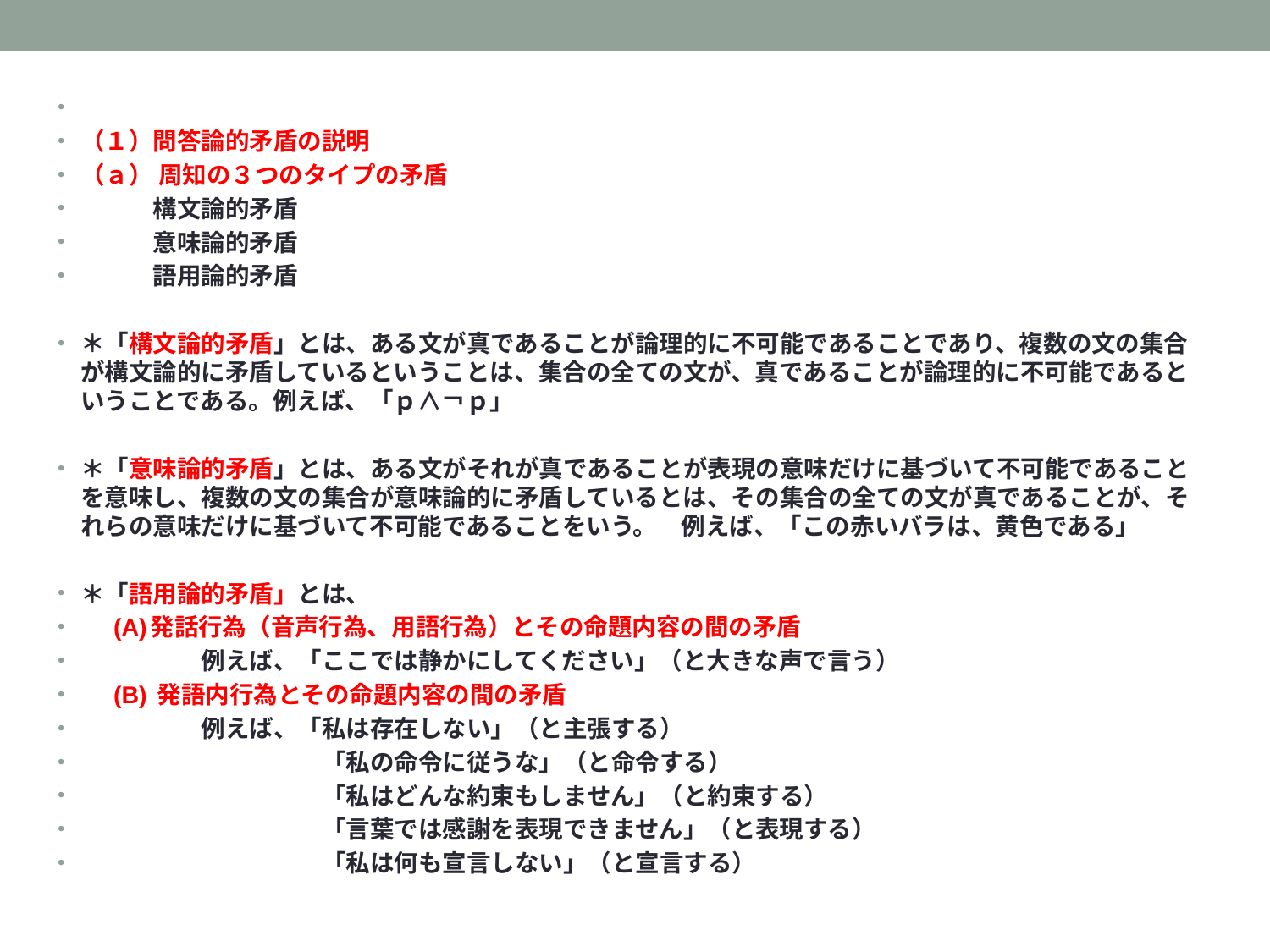

（１）問答論的矛盾の説明
（ａ） 周知の３つのタイプの矛盾
　　　構文論的矛盾
　　　意味論的矛盾
　　　語用論的矛盾

＊「構文論的矛盾」とは、ある文が真であることが論理的に不可能であることであり、複数の文の集合が構文論的に矛盾しているということは、集合の全ての文が、真であることが論理的に不可能であるということである。例えば、「ｐ∧￢ｐ」

＊「意味論的矛盾」とは、ある文がそれが真であることが表現の意味だけに基づいて不可能であることを意味し、複数の文の集合が意味論的に矛盾しているとは、その集合の全ての文が真であることが、それらの意味だけに基づいて不可能であることをいう。　例えば、「この赤いバラは、黄色である」

＊「語用論的矛盾」とは、
　 (A)発話行為（音声行為、用語行為）とその命題内容の間の矛盾
　　　　　例えば、「ここでは静かにしてください」（と大きな声で言う）
　 (B) 発語内行為とその命題内容の間の矛盾
　　　　　例えば、「私は存在しない」（と主張する）
　　　　　　　　　　「私の命令に従うな」（と命令する）
　　　　　　　　　　「私はどんな約束もしません」（と約束する）
　　　　　　　　　　「言葉では感謝を表現できません」（と表現する）
　　　　　　　　　　「私は何も宣言しない」（と宣言する）